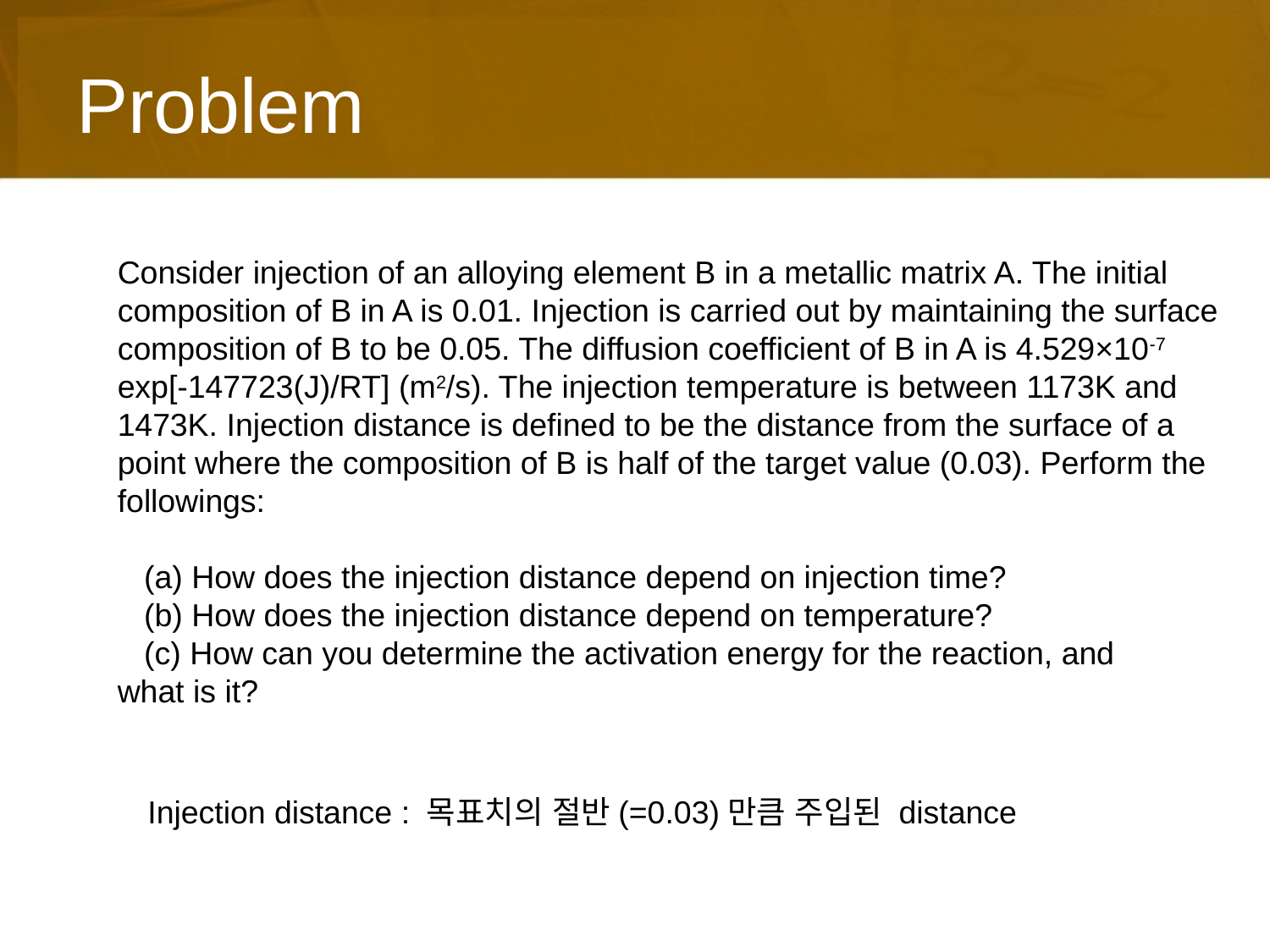

# Problem
Consider injection of an alloying element B in a metallic matrix A. The initial composition of B in A is 0.01. Injection is carried out by maintaining the surface composition of B to be 0.05. The diffusion coefficient of B in A is 4.529×10-7 exp[-147723(J)/RT] (m2/s). The injection temperature is between 1173K and 1473K. Injection distance is defined to be the distance from the surface of a point where the composition of B is half of the target value (0.03). Perform the followings:

   (a) How does the injection distance depend on injection time?
   (b) How does the injection distance depend on temperature?
   (c) How can you determine the activation energy for the reaction, and     c      what is it?

Injection distance : 목표치의 절반(=0.03)만큼 주입된 distance